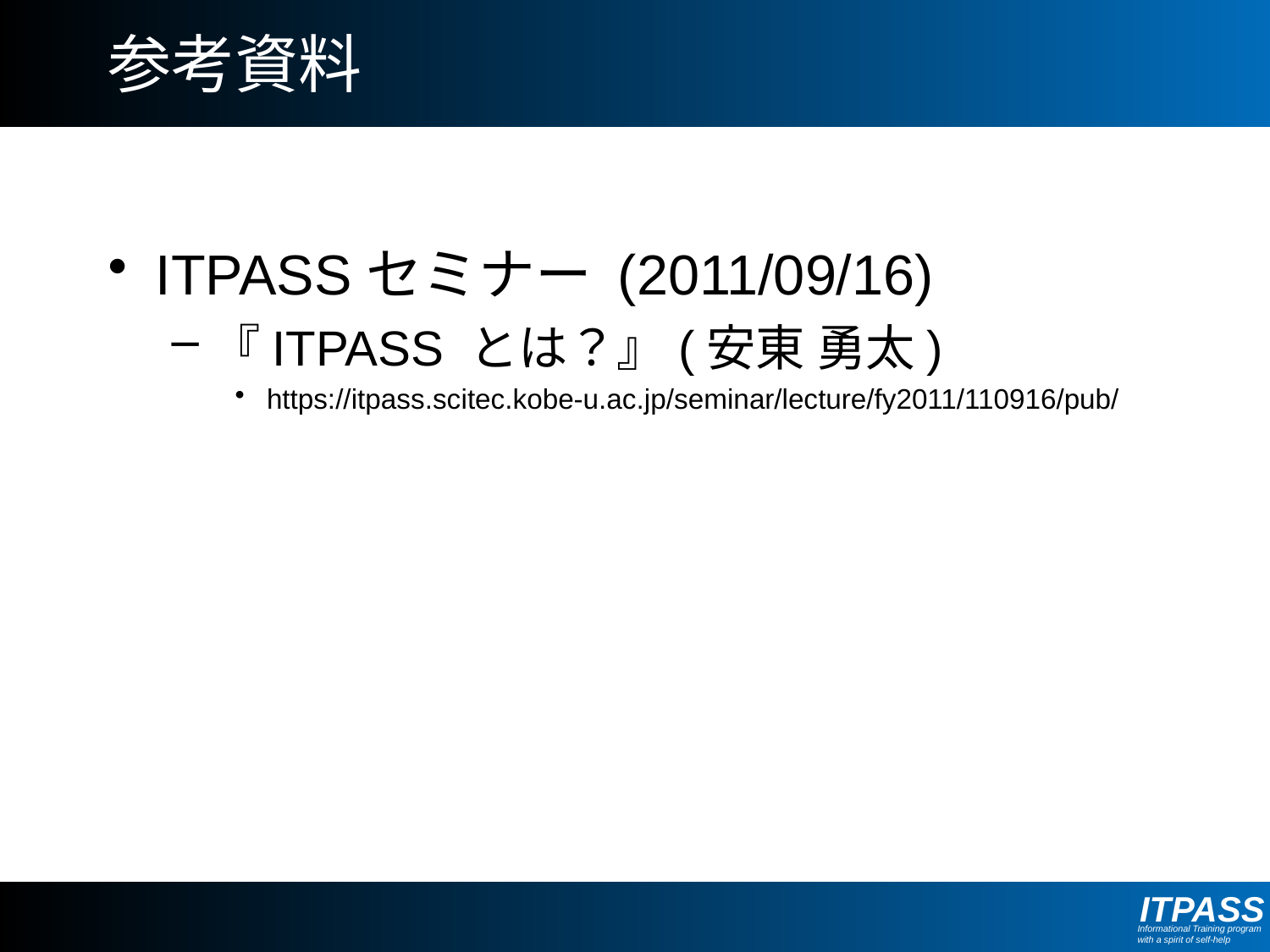

# 参考資料

ITPASSセミナー (2011/09/16)
『ITPASS とは？』(安東 勇太)
https://itpass.scitec.kobe-u.ac.jp/seminar/lecture/fy2011/110916/pub/